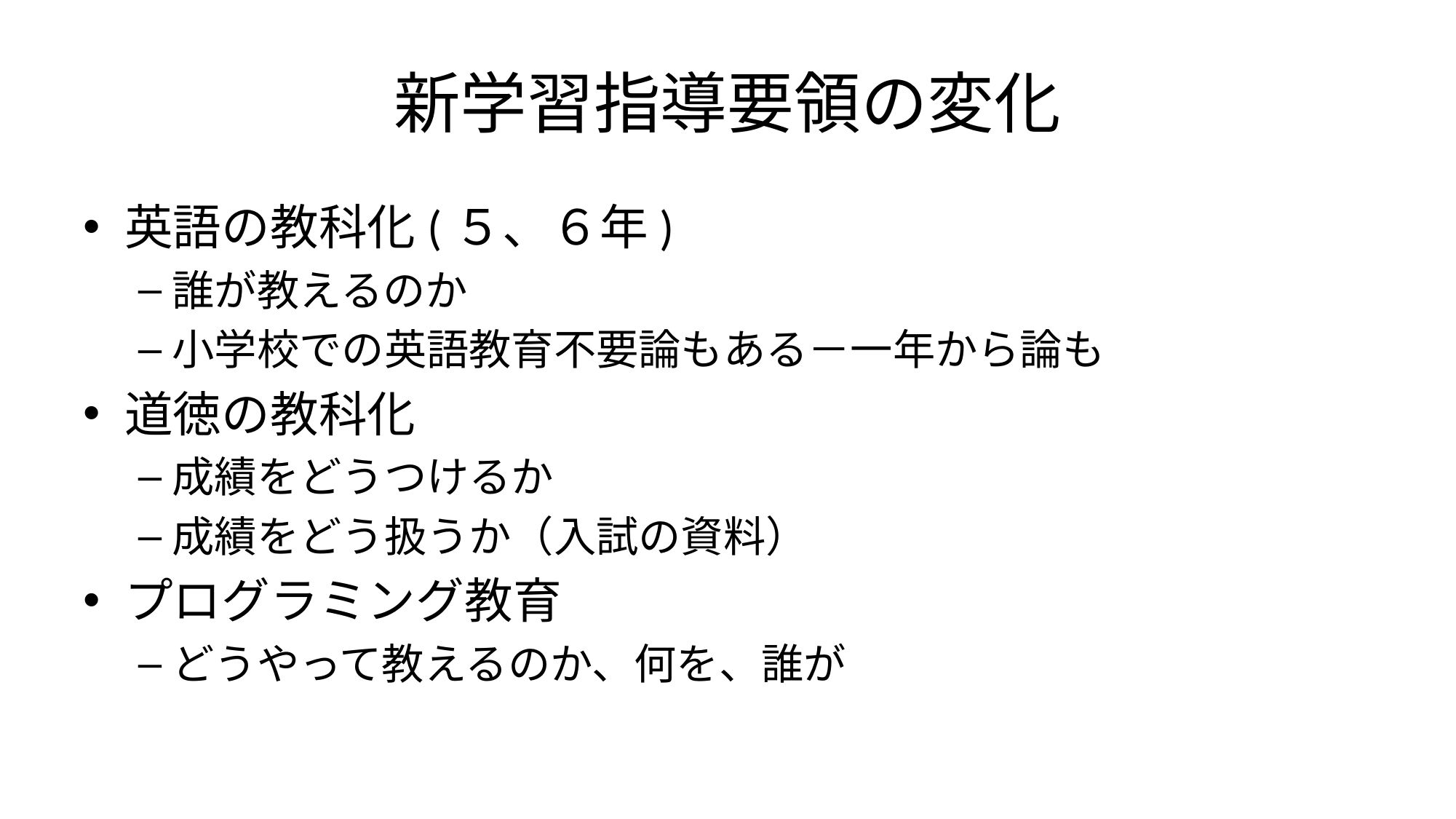

# 新学習指導要領の変化
英語の教科化(５、６年)
誰が教えるのか
小学校での英語教育不要論もある－一年から論も
道徳の教科化
成績をどうつけるか
成績をどう扱うか（入試の資料）
プログラミング教育
どうやって教えるのか、何を、誰が